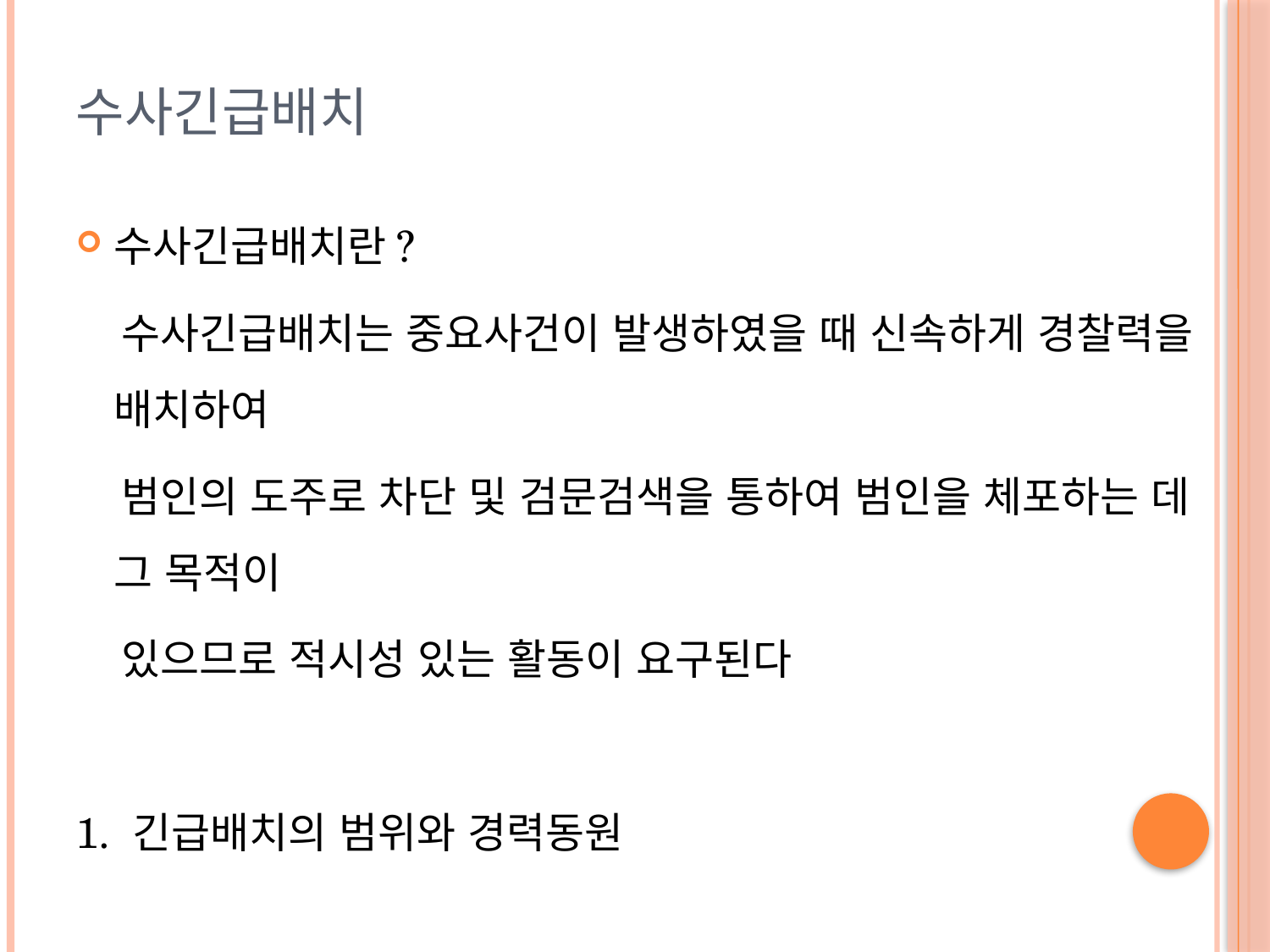

# 수사긴급배치
수사긴급배치란?
   수사긴급배치는 중요사건이 발생하였을 때 신속하게 경찰력을 배치하여
   범인의 도주로 차단 및 검문검색을 통하여 범인을 체포하는 데 그 목적이
   있으므로 적시성 있는 활동이 요구된다

1. 긴급배치의 범위와 경력동원